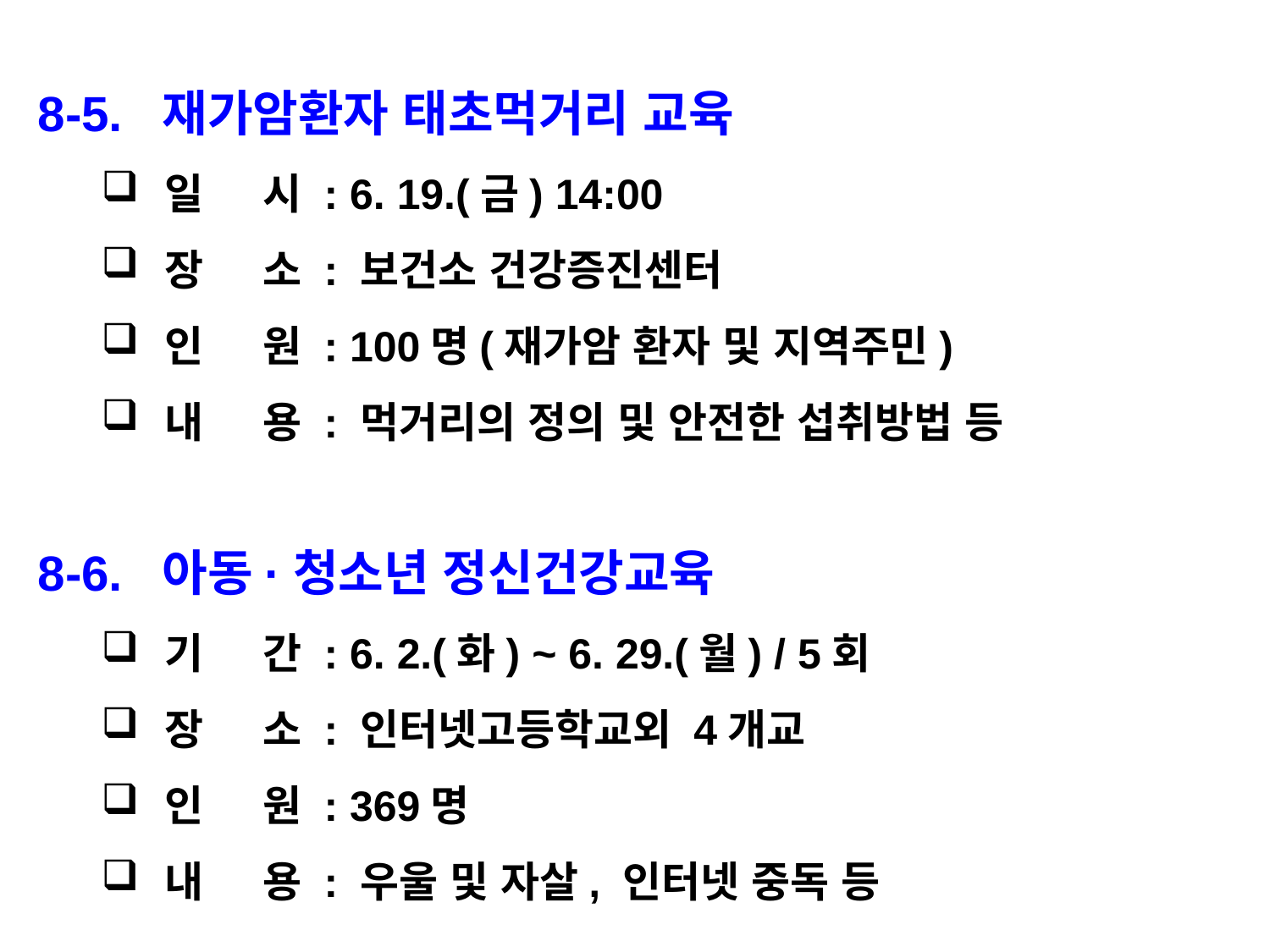

8-5.  재가암환자 태초먹거리 교육
일     시 : 6. 19.(금) 14:00
장     소 : 보건소 건강증진센터
인     원 : 100명(재가암 환자 및 지역주민)
내     용 : 먹거리의 정의 및 안전한 섭취방법 등
8-6.  아동·청소년 정신건강교육
기     간 : 6. 2.(화) ~ 6. 29.(월) / 5회
장     소 : 인터넷고등학교외 4개교
인     원 : 369명
내     용 : 우울 및 자살, 인터넷 중독 등